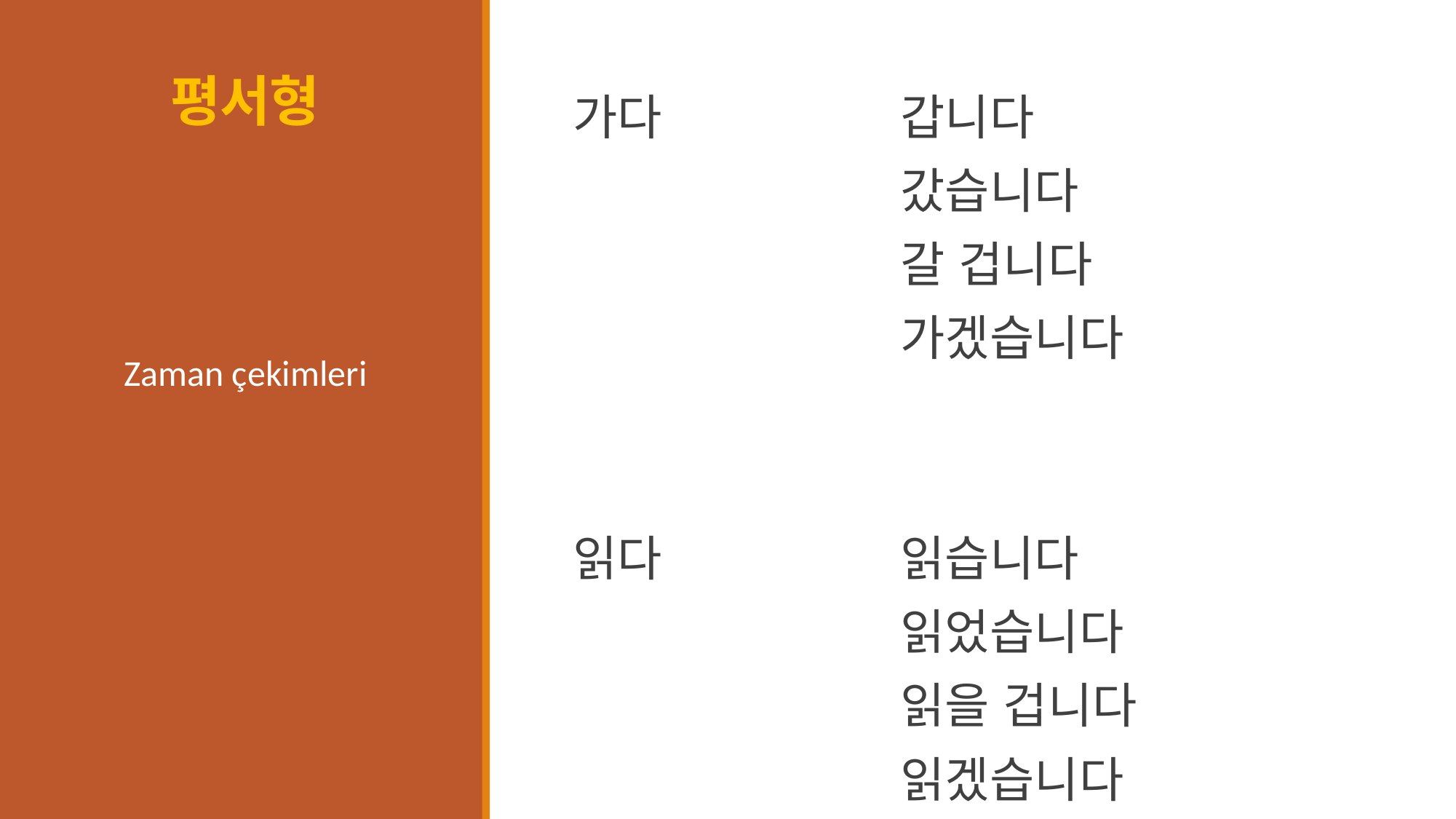

# 평서형
가다			갑니다
			갔습니다
			갈 겁니다
			가겠습니다

읽다			읽습니다
			읽었습니다
			읽을 겁니다
			읽겠습니다
Zaman çekimleri